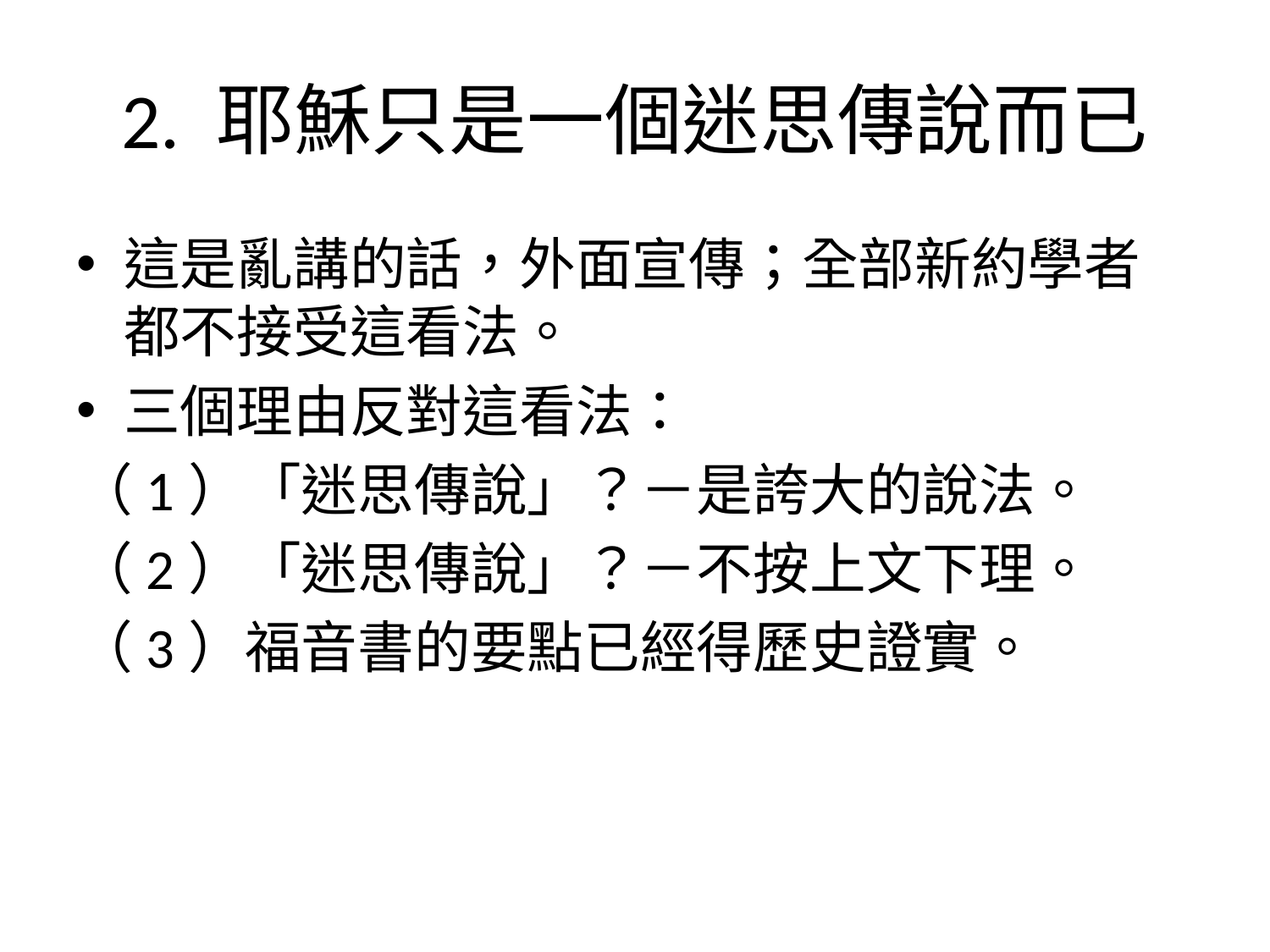

# 2. 耶穌只是一個迷思傳說而已
這是亂講的話，外面宣傳；全部新約學者都不接受這看法。
三個理由反對這看法：
（1）「迷思傳說」？－是誇大的說法。
（2）「迷思傳說」？－不按上文下理。
（3）福音書的要點已經得歷史證實。